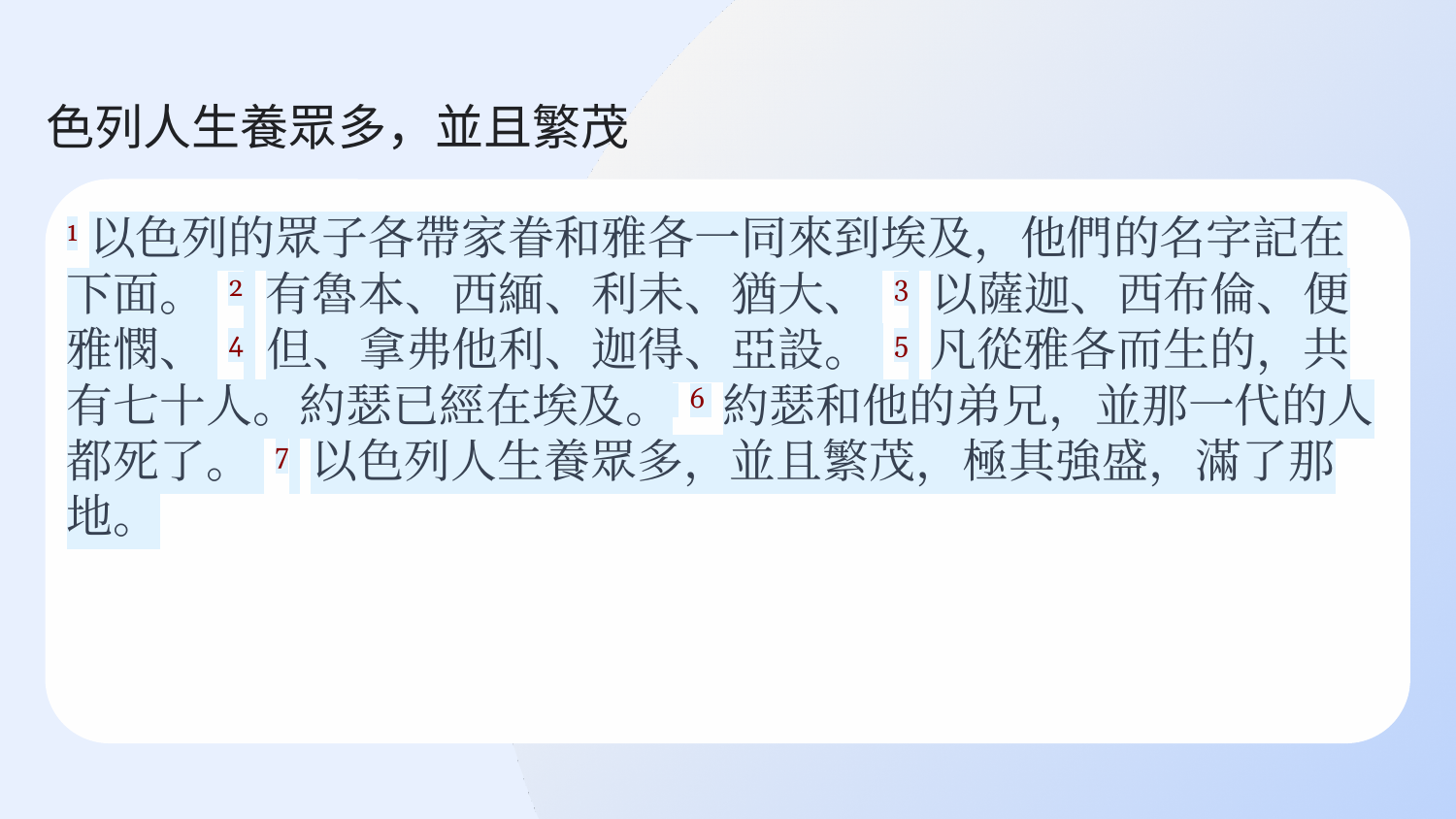

# 色列人生養眾多，並且繁茂

1以色列的眾子各帶家眷和雅各一同來到埃及，他們的名字記在下面。 2 有魯本、西緬、利未、猶大、 3 以薩迦、西布倫、便雅憫、 4 但、拿弗他利、迦得、亞設。 5 凡從雅各而生的，共有七十人。約瑟已經在埃及。 6 約瑟和他的弟兄，並那一代的人都死了。 7 以色列人生養眾多，並且繁茂，極其強盛，滿了那地。